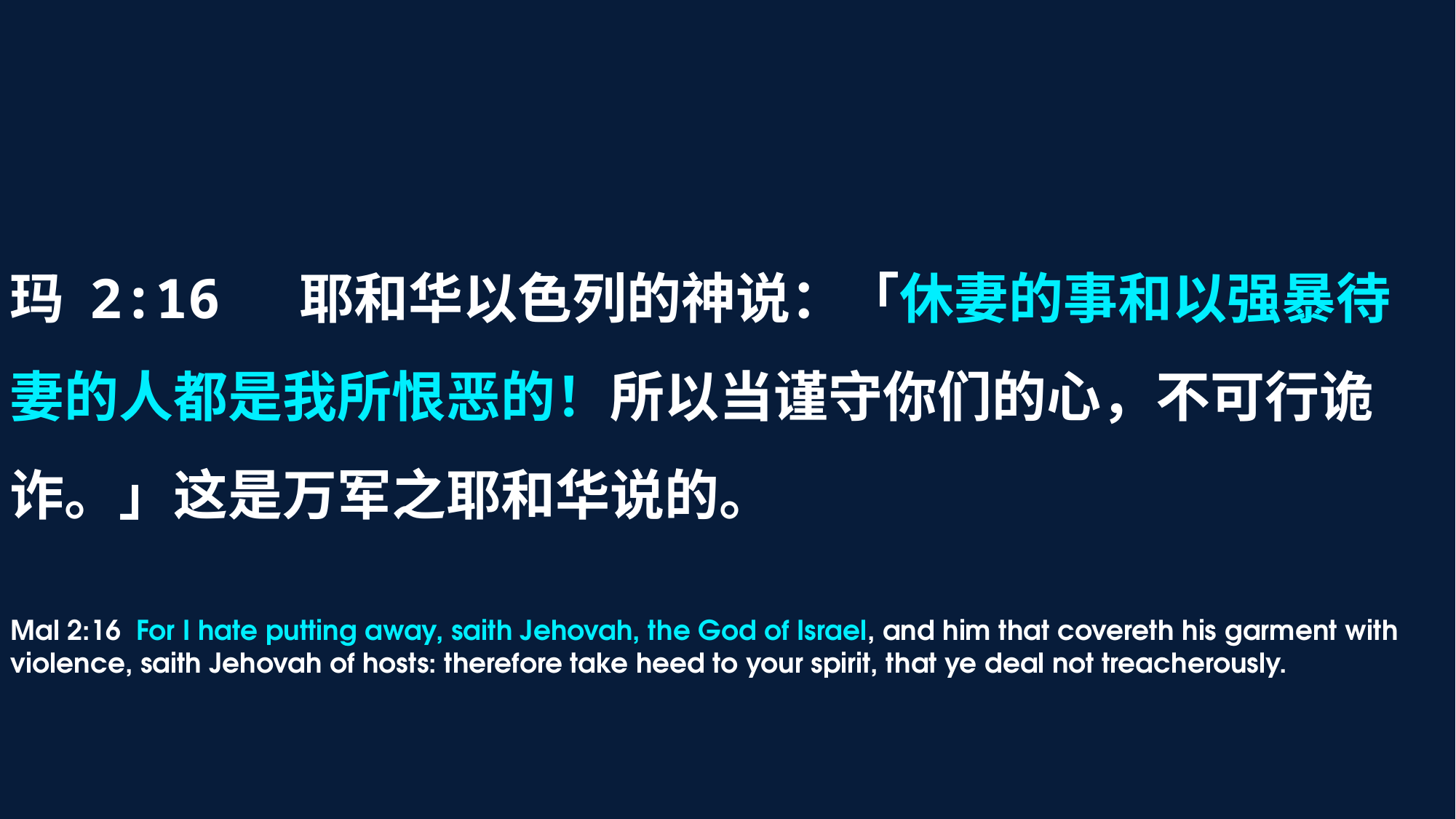

玛 2:16  耶和华以色列的神说：「休妻的事和以强暴待妻的人都是我所恨恶的！所以当谨守你们的心，不可行诡诈。」这是万军之耶和华说的。

Mal 2:16  For I hate putting away, saith Jehovah, the God of Israel, and him that covereth his garment with violence, saith Jehovah of hosts: therefore take heed to your spirit, that ye deal not treacherously.